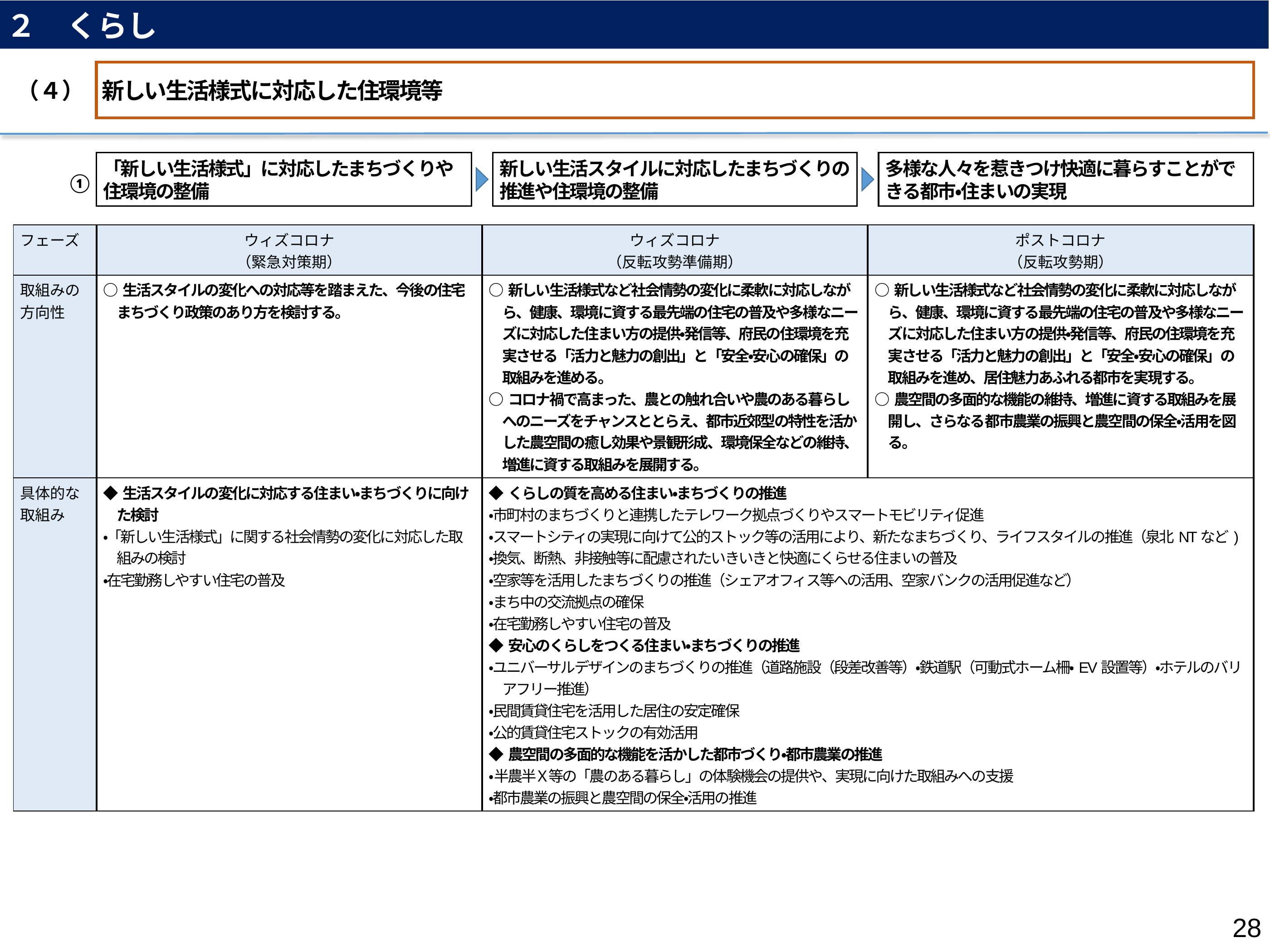

２　くらし
（４）
新しい生活様式に対応した住環境等
「新しい生活様式」に対応したまちづくりや住環境の整備
新しい生活スタイルに対応したまちづくりの推進や住環境の整備
多様な人々を惹きつけ快適に暮らすことができる都市・住まいの実現
①

| フェーズ | ウィズコロナ （緊急対策期） | ウィズコロナ （反転攻勢準備期） | ポストコロナ （反転攻勢期） |
| --- | --- | --- | --- |
| 取組みの 方向性 | ○生活スタイルの変化への対応等を踏まえた、今後の住宅まちづくり政策のあり方を検討する。 | ○新しい生活様式など社会情勢の変化に柔軟に対応しながら、健康、環境に資する最先端の住宅の普及や多様なニーズに対応した住まい方の提供・発信等、府民の住環境を充実させる「活力と魅力の創出」と「安全・安心の確保」の取組みを進める。 ○コロナ禍で高まった、農との触れ合いや農のある暮らしへのニーズをチャンスととらえ、都市近郊型の特性を活かした農空間の癒し効果や景観形成、環境保全などの維持、増進に資する取組みを展開する。 | ○新しい生活様式など社会情勢の変化に柔軟に対応しながら、健康、環境に資する最先端の住宅の普及や多様なニーズに対応した住まい方の提供・発信等、府民の住環境を充実させる「活力と魅力の創出」と「安全・安心の確保」の取組みを進め、居住魅力あふれる都市を実現する。 ○農空間の多面的な機能の維持、増進に資する取組みを展開し、さらなる都市農業の振興と農空間の保全・活用を図る。 |
| 具体的な 取組み | ◆生活スタイルの変化に対応する住まい・まちづくりに向けた検討 ・「新しい生活様式」に関する社会情勢の変化に対応した取組みの検討 ・在宅勤務しやすい住宅の普及 | ◆くらしの質を高める住まい・まちづくりの推進 ・市町村のまちづくりと連携したテレワーク拠点づくりやスマートモビリティ促進 ・スマートシティの実現に向けて公的ストック等の活用により、新たなまちづくり、ライフスタイルの推進（泉北NTなど) ・換気、断熱、非接触等に配慮されたいきいきと快適にくらせる住まいの普及 ・空家等を活用したまちづくりの推進（シェアオフィス等への活用、空家バンクの活用促進など） ・まち中の交流拠点の確保 ・在宅勤務しやすい住宅の普及 ◆安心のくらしをつくる住まい・まちづくりの推進 ・ユニバーサルデザインのまちづくりの推進（道路施設（段差改善等）・鉄道駅（可動式ホーム柵・EV設置等）・ホテルのバリアフリー推進） ・民間賃貸住宅を活用した居住の安定確保 ・公的賃貸住宅ストックの有効活用 ◆農空間の多面的な機能を活かした都市づくり・都市農業の推進 ・半農半Ｘ等の「農のある暮らし」の体験機会の提供や、実現に向けた取組みへの支援 ・都市農業の振興と農空間の保全・活用の推進 |  |
28